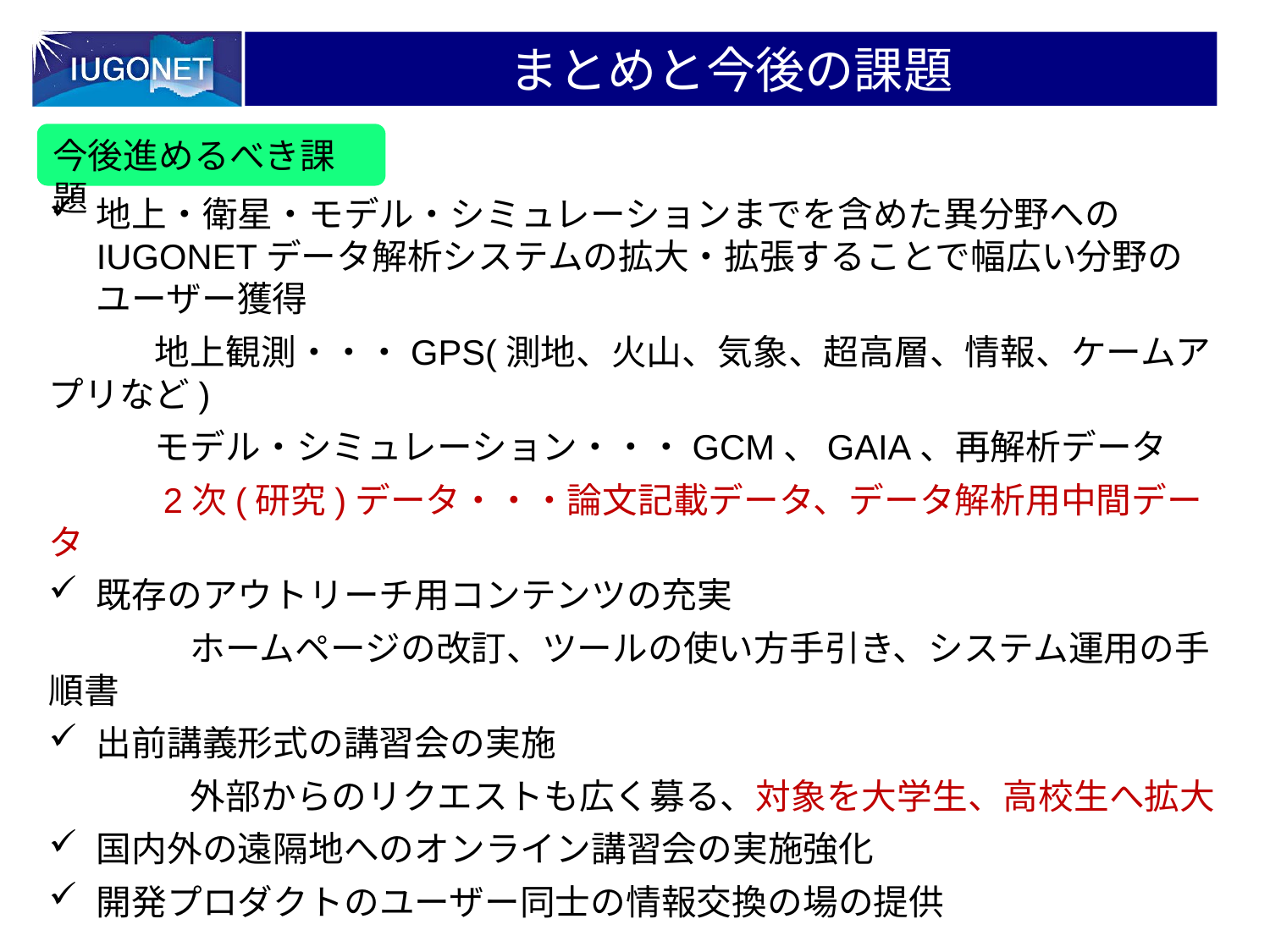

# まとめと今後の課題
今後進めるべき課題
地上・衛星・モデル・シミュレーションまでを含めた異分野へのIUGONETデータ解析システムの拡大・拡張することで幅広い分野のユーザー獲得
　　　地上観測・・・GPS(測地、火山、気象、超高層、情報、ケームアプリなど)
　　　モデル・シミュレーション・・・GCM、GAIA、再解析データ
　　　2次(研究)データ・・・論文記載データ、データ解析用中間データ
既存のアウトリーチ用コンテンツの充実
　　　　ホームページの改訂、ツールの使い方手引き、システム運用の手順書
出前講義形式の講習会の実施
　　　　外部からのリクエストも広く募る、対象を大学生、高校生へ拡大
国内外の遠隔地へのオンライン講習会の実施強化
開発プロダクトのユーザー同士の情報交換の場の提供